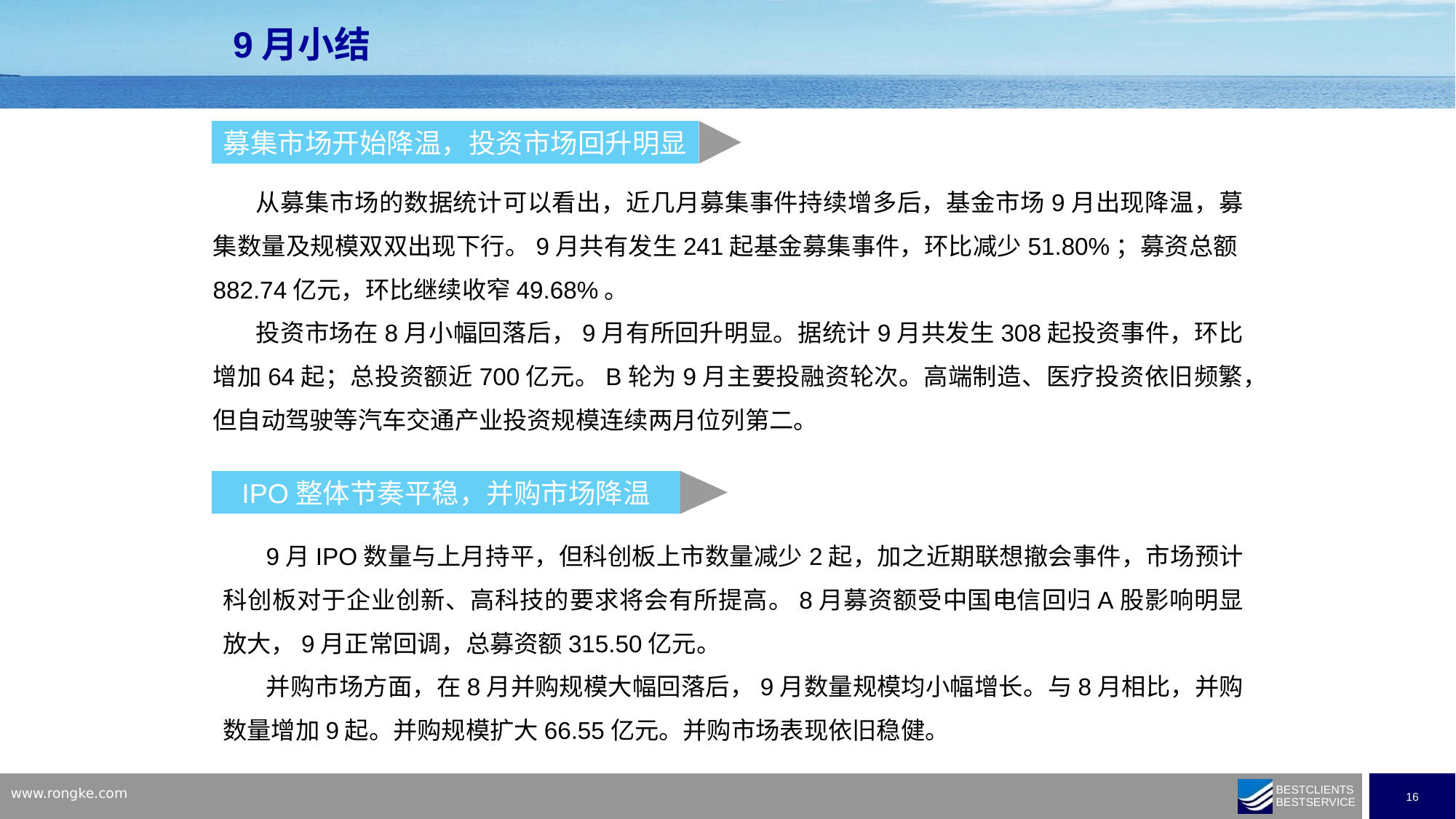

9月小结
募集市场开始降温，投资市场回升明显

从募集市场的数据统计可以看出，近几月募集事件持续增多后，基金市场9月出现降温，募集数量及规模双双出现下行。9月共有发生241起基金募集事件，环比减少51.80%；募资总额882.74亿元，环比继续收窄49.68%。
投资市场在8月小幅回落后，9月有所回升明显。据统计9月共发生308起投资事件，环比增加64起；总投资额近700亿元。B轮为9月主要投融资轮次。高端制造、医疗投资依旧频繁，但自动驾驶等汽车交通产业投资规模连续两月位列第二。
IPO整体节奏平稳，并购市场降温

9月IPO数量与上月持平，但科创板上市数量减少2起，加之近期联想撤会事件，市场预计科创板对于企业创新、高科技的要求将会有所提高。8月募资额受中国电信回归A股影响明显放大，9月正常回调，总募资额315.50亿元。
并购市场方面，在8月并购规模大幅回落后，9月数量规模均小幅增长。与8月相比，并购数量增加9起。并购规模扩大66.55亿元。并购市场表现依旧稳健。